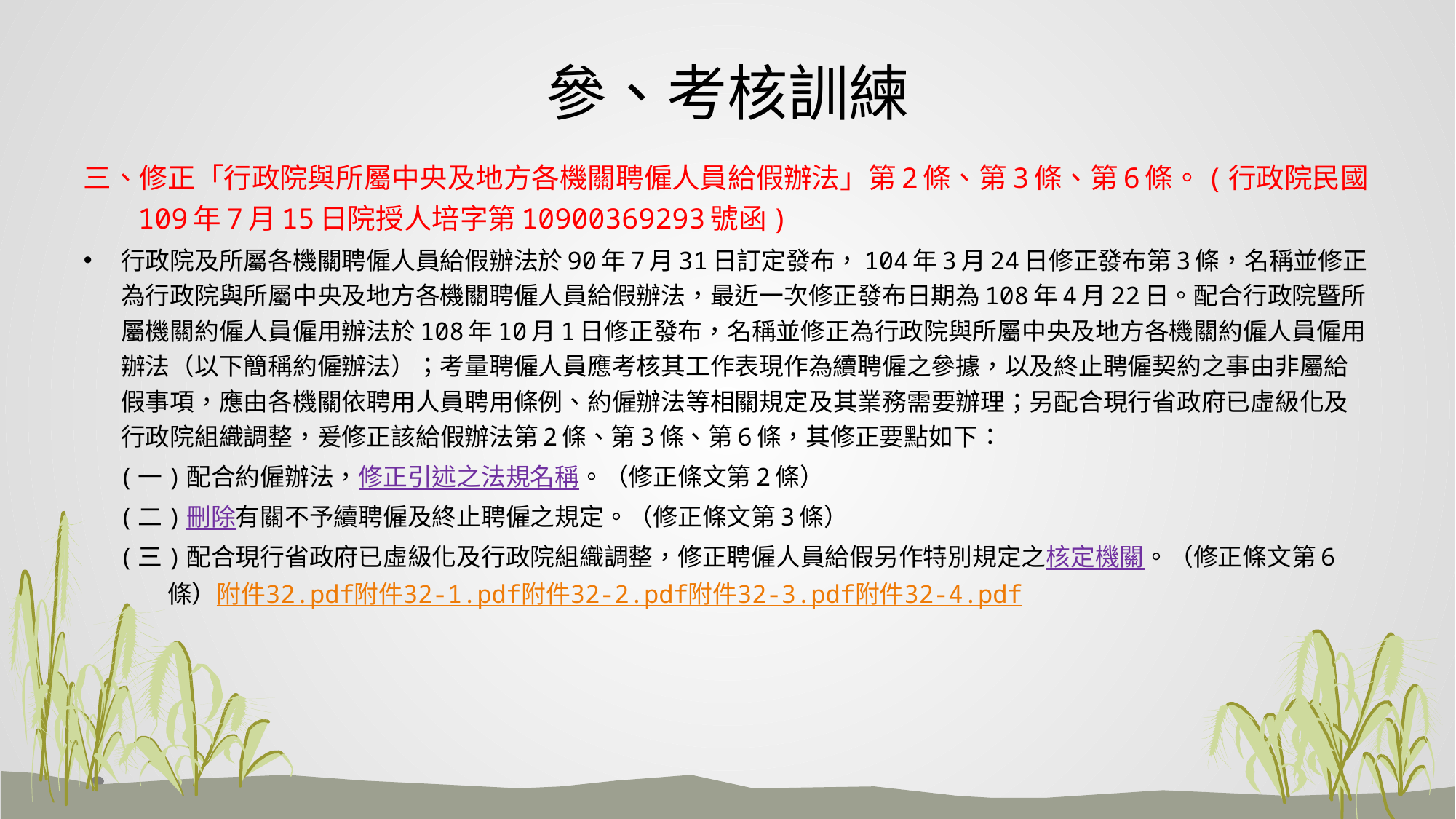

# 參、考核訓練
三、修正「行政院與所屬中央及地方各機關聘僱人員給假辦法」第2條、第3條、第6條。(行政院民國109年7月15日院授人培字第10900369293號函)
行政院及所屬各機關聘僱人員給假辦法於90年7月31日訂定發布，104年3月24日修正發布第3條，名稱並修正為行政院與所屬中央及地方各機關聘僱人員給假辦法，最近一次修正發布日期為108年4月22日。配合行政院暨所屬機關約僱人員僱用辦法於108年10月1日修正發布，名稱並修正為行政院與所屬中央及地方各機關約僱人員僱用辦法（以下簡稱約僱辦法）；考量聘僱人員應考核其工作表現作為續聘僱之參據，以及終止聘僱契約之事由非屬給假事項，應由各機關依聘用人員聘用條例、約僱辦法等相關規定及其業務需要辦理；另配合現行省政府已虛級化及行政院組織調整，爰修正該給假辦法第2條、第3條、第6條，其修正要點如下：
(一)配合約僱辦法，修正引述之法規名稱。（修正條文第2條）
(二)刪除有關不予續聘僱及終止聘僱之規定。（修正條文第3條）
(三)配合現行省政府已虛級化及行政院組織調整，修正聘僱人員給假另作特別規定之核定機關。（修正條文第6條）附件32.pdf附件32-1.pdf附件32-2.pdf附件32-3.pdf附件32-4.pdf